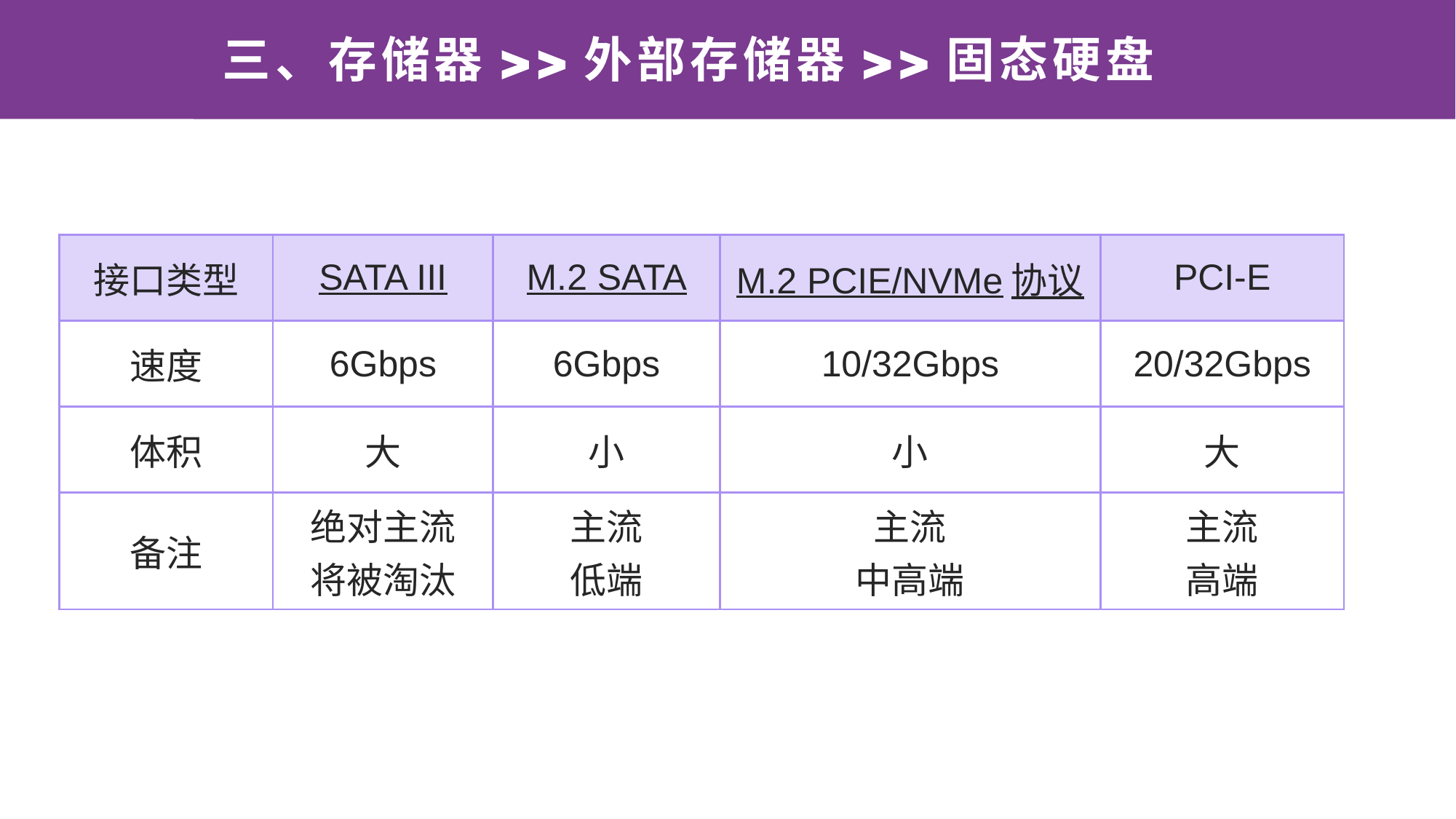

# 三、存储器>>外部存储器>>固态硬盘
| 接口类型 | SATA III | M.2 SATA | M.2 PCIE/NVMe协议 | PCI-E |
| --- | --- | --- | --- | --- |
| 速度 | 6Gbps | 6Gbps | 10/32Gbps | 20/32Gbps |
| 体积 | 大 | 小 | 小 | 大 |
| 备注 | 绝对主流 将被淘汰 | 主流 低端 | 主流 中高端 | 主流 高端 |